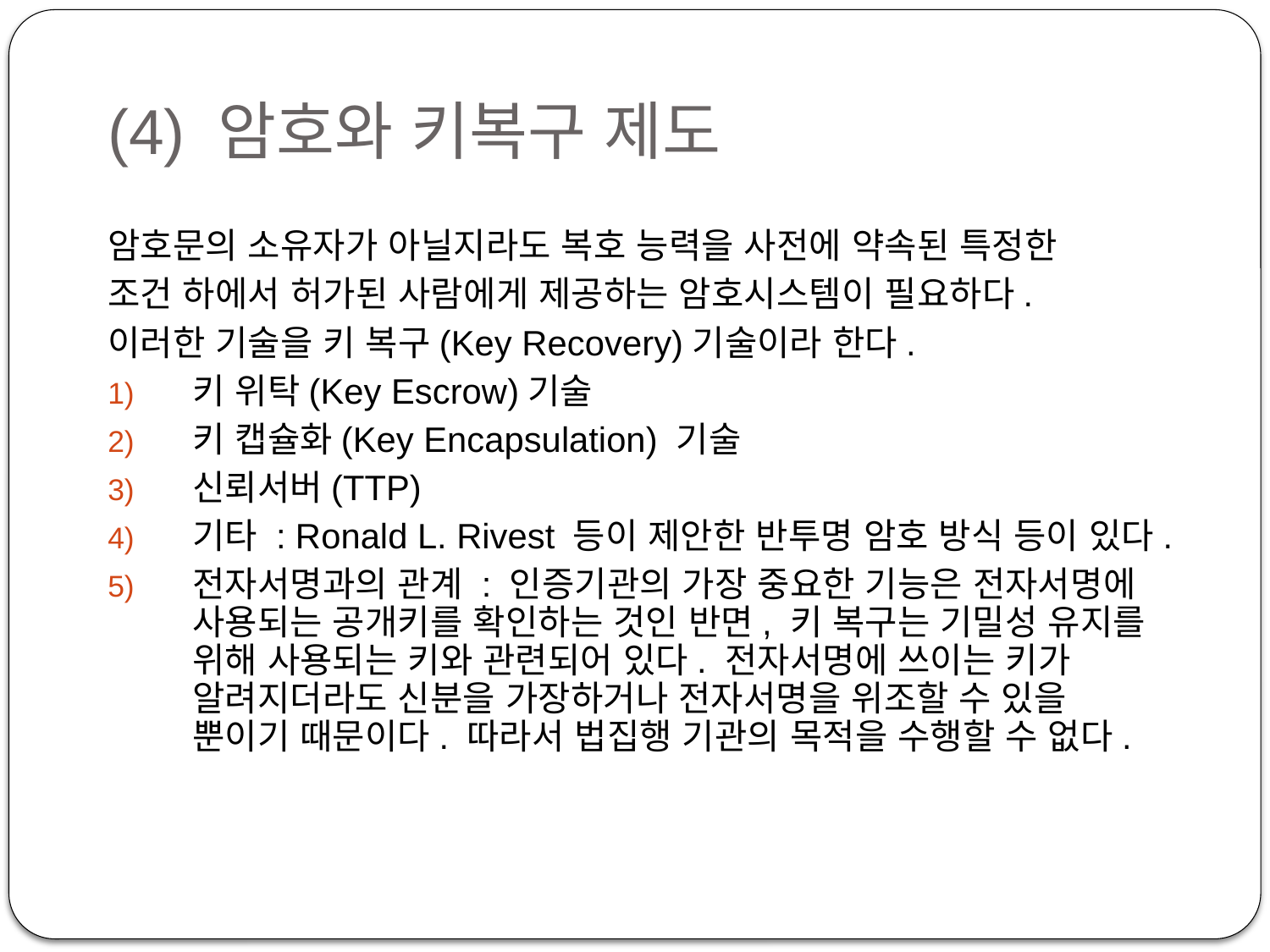

# (4) 암호와 키복구 제도
암호문의 소유자가 아닐지라도 복호 능력을 사전에 약속된 특정한
조건 하에서 허가된 사람에게 제공하는 암호시스템이 필요하다.
이러한 기술을 키 복구(Key Recovery)기술이라 한다.
키 위탁(Key Escrow)기술
키 캡슐화(Key Encapsulation) 기술
신뢰서버(TTP)
기타 : Ronald L. Rivest 등이 제안한 반투명 암호 방식 등이 있다.
전자서명과의 관계 : 인증기관의 가장 중요한 기능은 전자서명에 사용되는 공개키를 확인하는 것인 반면, 키 복구는 기밀성 유지를 위해 사용되는 키와 관련되어 있다. 전자서명에 쓰이는 키가 알려지더라도 신분을 가장하거나 전자서명을 위조할 수 있을 뿐이기 때문이다. 따라서 법집행 기관의 목적을 수행할 수 없다.